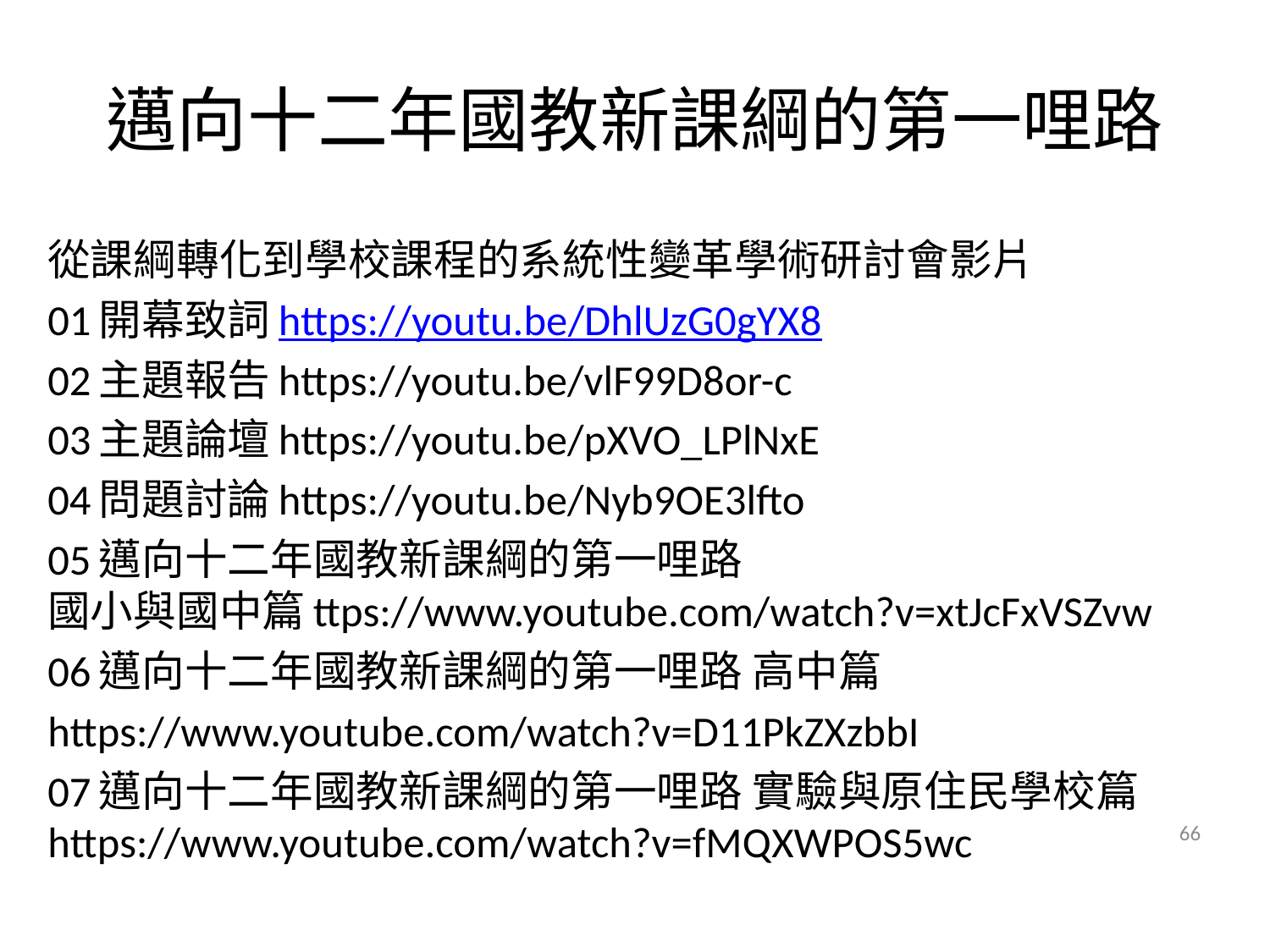

# 邁向十二年國教新課綱的第一哩路
從課綱轉化到學校課程的系統性變革學術研討會影片
01開幕致詞https://youtu.be/DhlUzG0gYX8
02主題報告https://youtu.be/vlF99D8or-c
03主題論壇https://youtu.be/pXVO_LPlNxE
04問題討論https://youtu.be/Nyb9OE3lfto
05邁向十二年國教新課綱的第一哩路 國小與國中篇ttps://www.youtube.com/watch?v=xtJcFxVSZvw
06邁向十二年國教新課綱的第一哩路 高中篇
https://www.youtube.com/watch?v=D11PkZXzbbI
07邁向十二年國教新課綱的第一哩路 實驗與原住民學校篇https://www.youtube.com/watch?v=fMQXWPOS5wc

66